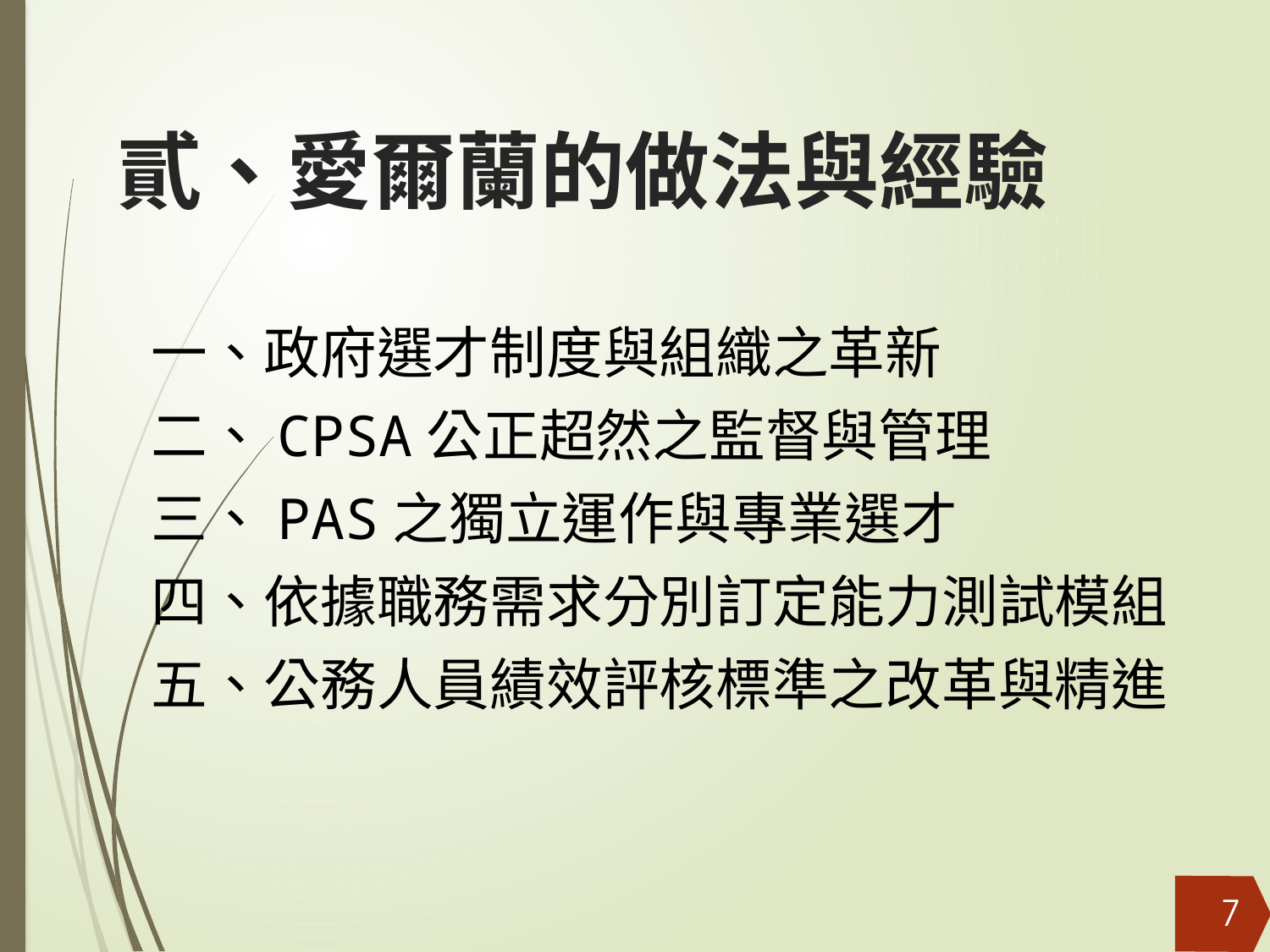

# 貳、愛爾蘭的做法與經驗
一、政府選才制度與組織之革新
二、CPSA公正超然之監督與管理
三、PAS之獨立運作與專業選才
四、依據職務需求分別訂定能力測試模組
五、公務人員績效評核標準之改革與精進
7